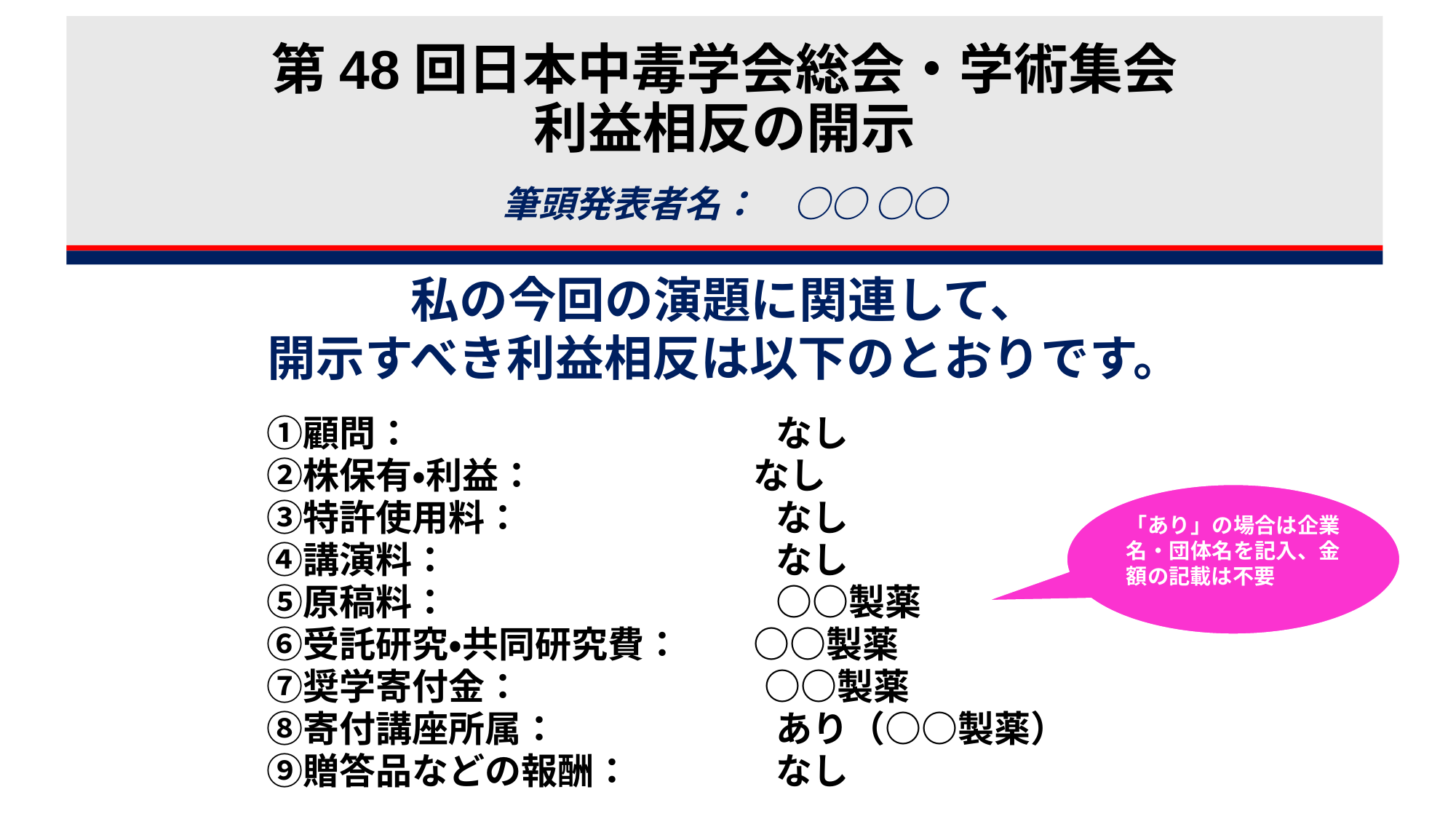

第48回日本中毒学会総会・学術集会
利益相反の開示
　
筆頭発表者名：　○○ ○○

私の今回の演題に関連して、
開示すべき利益相反は以下のとおりです。
　　①顧問：　　　　　　　　　　なし
　　②株保有・利益：　　　　　　なし
　　③特許使用料：　　　　　　　なし
　　④講演料：　　　　　　　　　なし
　　⑤原稿料：　　　　　　　　　○○製薬
　　⑥受託研究・共同研究費：　　○○製薬
　　⑦奨学寄付金：　 　　　　　  ○○製薬
　　⑧寄付講座所属：　　　　　　あり（○○製薬）
　　⑨贈答品などの報酬：　　　　なし
「あり」の場合は企業名・団体名を記入、金額の記載は不要